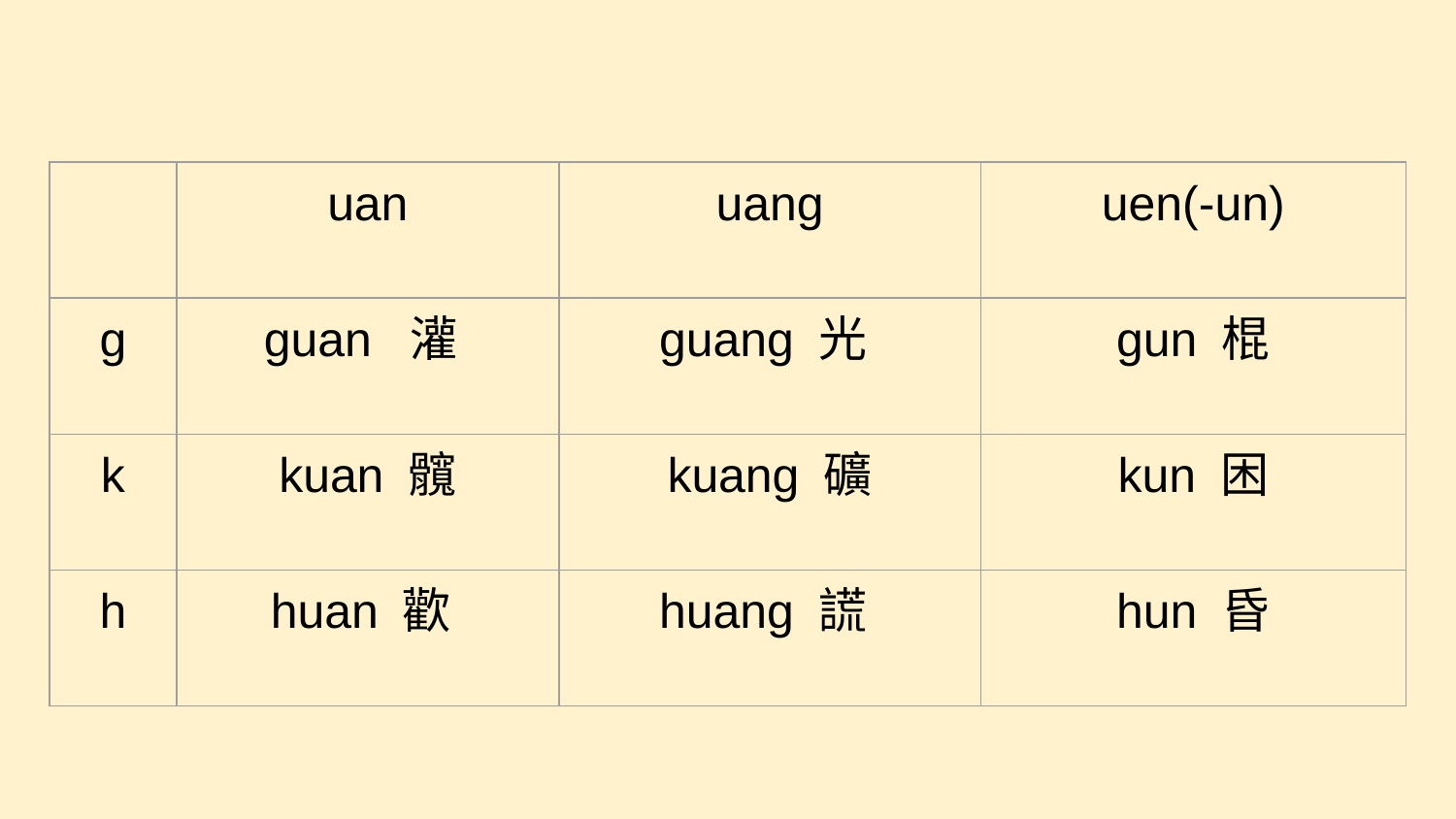

|  | uan | uang | uen(-un) |
| --- | --- | --- | --- |
| g | guan 灌 | guang 光 | gun 棍 |
| k | kuan 髖 | kuang 礦 | kun 困 |
| h | huan 歡 | huang 謊 | hun 昏 |